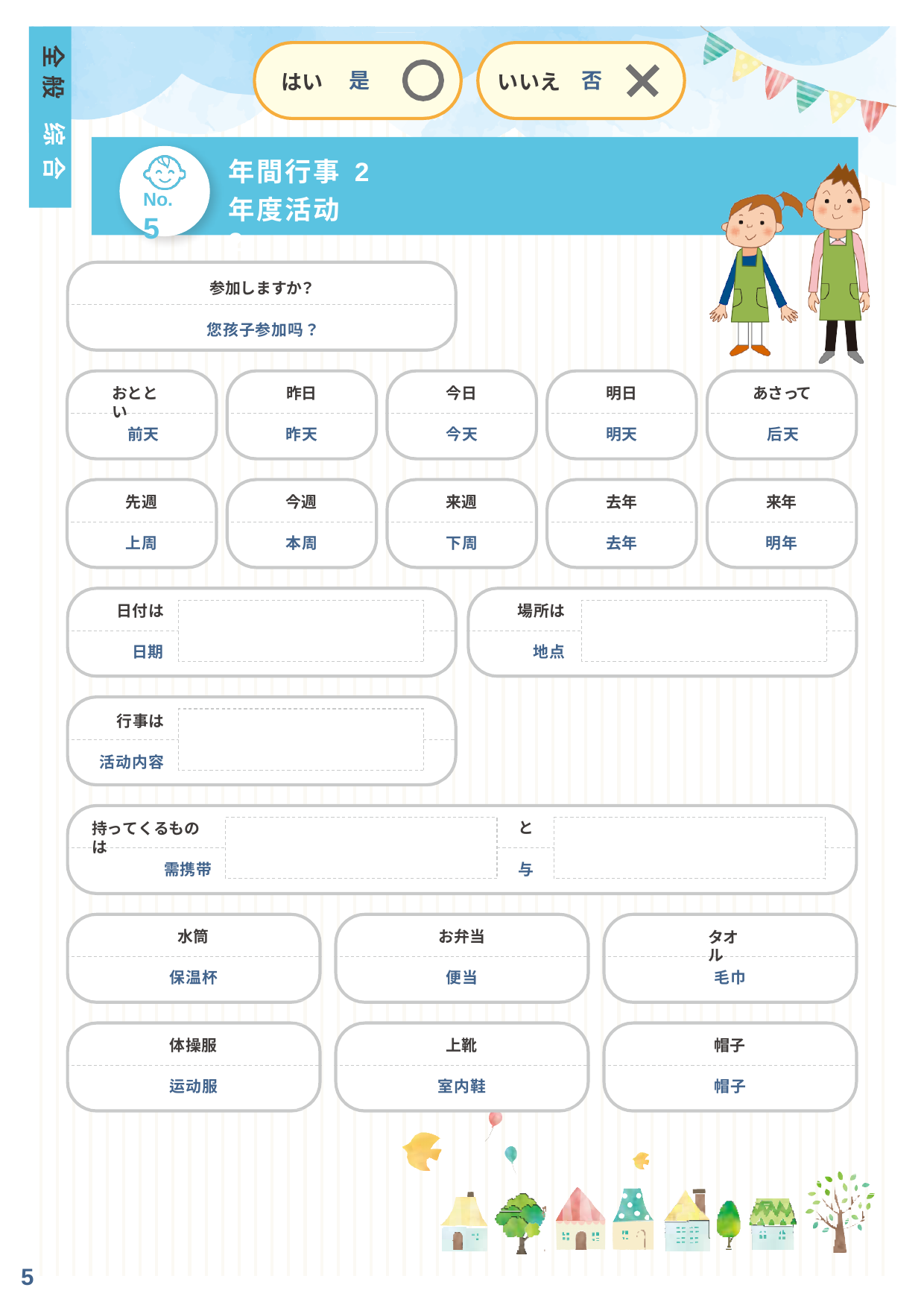

全 般

是
否
はい
いいえ
综  合

年間行事 2

No.5
年度活动 2
参加しますか？

您孩子参加吗？

おととい
昨日
今日
明日
あさって
前天
昨天
今天
明天
后天

先週
今週
来週
去年
来年
上周
本周
下周
去年
明年

日付は
場所は

日期
地点

行事は

活动内容

持ってくるものは
と

需携带
与

水筒
お弁当
タオル
保温杯
便当
毛巾

体操服
上靴
帽子
运动服
室内鞋
帽子

5